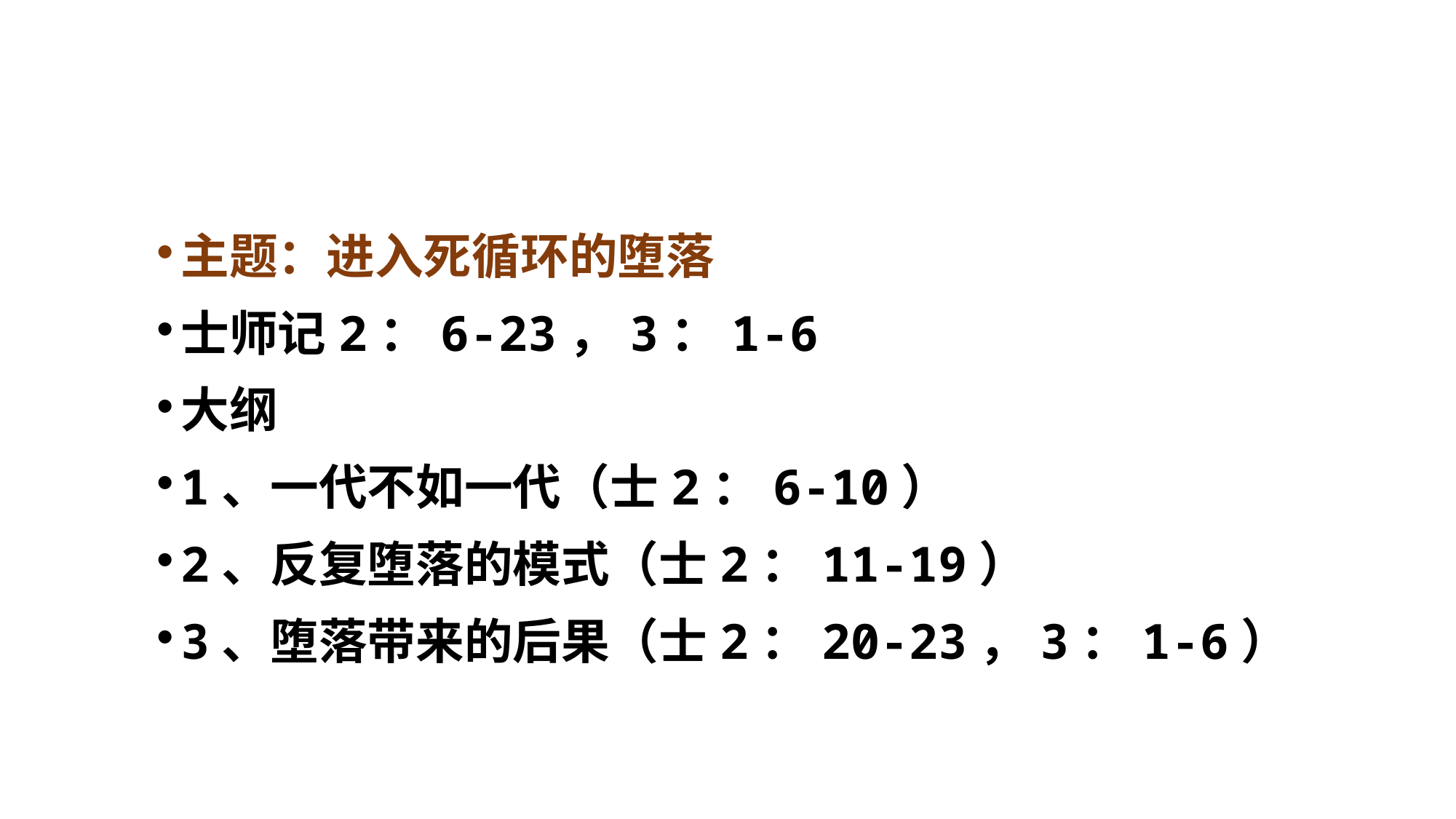

主题：进入死循环的堕落
士师记2：6-23，3：1-6
大纲
1、一代不如一代（士2：6-10）
2、反复堕落的模式（士2：11-19）
3、堕落带来的后果（士2：20-23，3：1-6）